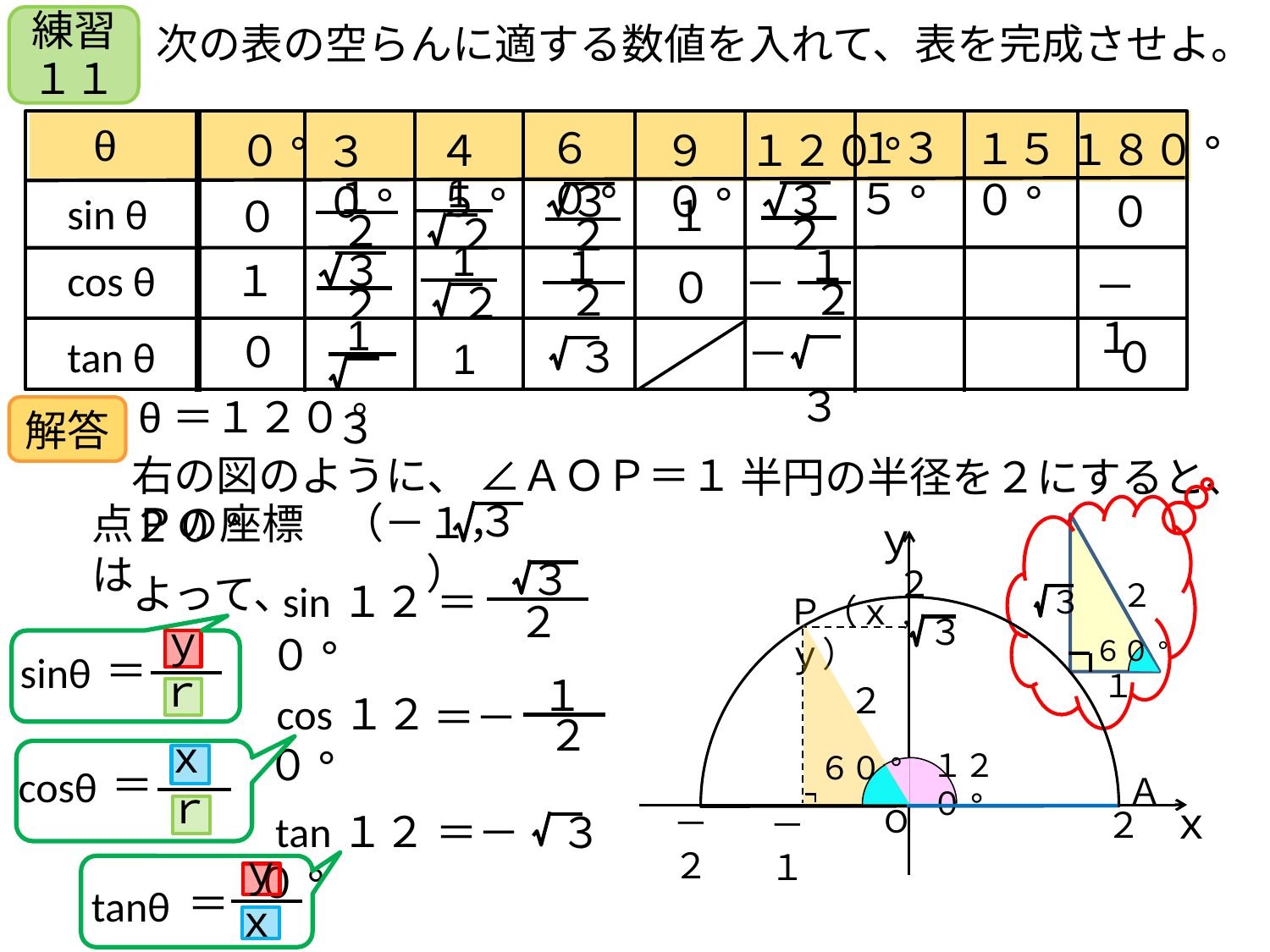

練習１１
次の表の空らんに適する数値を入れて、表を完成させよ。

θ
１３５°
６０°
１５０°
１８０°
０°
９０°
１２０°
４５°
３０°
sin θ
cos θ
tan θ
０
１
０
１
－１
０
０
０
1
 ２

１
２
３
２

３
２

1
 ２

１
－
２
１
２
３
２

1
 ３

－
 ３

 ３

1
θ＝１２０°
解答
右の図のように、 ∠ＡＯＰ＝１２０°
　半円の半径を２にすると、
（－１，　　）
３

点Ｐの座標は

２
３

６０°

１
ｙ
２

Ａ
ｘ
O
－２
２
３
＝
２

 sin１２０°
よって、
Ｐ（ｘ,ｙ）
３

ｙ

＝
sinθ
ｒ

６０°

１
＝－
２
２
 cos１２０°
ｘ

＝
cosθ
ｒ

１２０°

－１
  tan１２０°
＝－
 ３

ｙ

＝
tanθ
ｘ